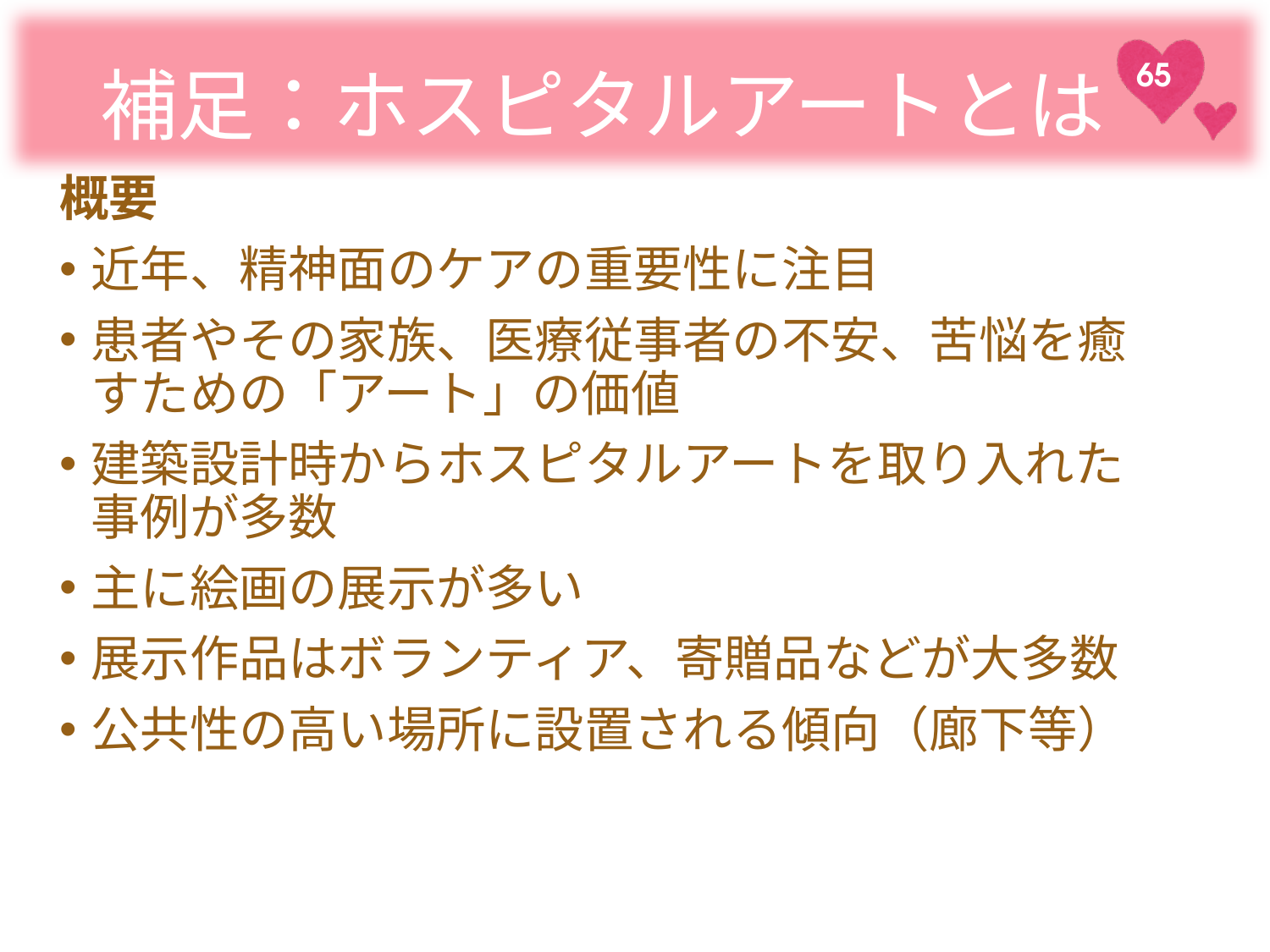

# 補足：ホスピタルアートとは
概要
近年、精神面のケアの重要性に注目
患者やその家族、医療従事者の不安、苦悩を癒すための「アート」の価値
建築設計時からホスピタルアートを取り入れた事例が多数
主に絵画の展示が多い
展示作品はボランティア、寄贈品などが大多数
公共性の高い場所に設置される傾向（廊下等）